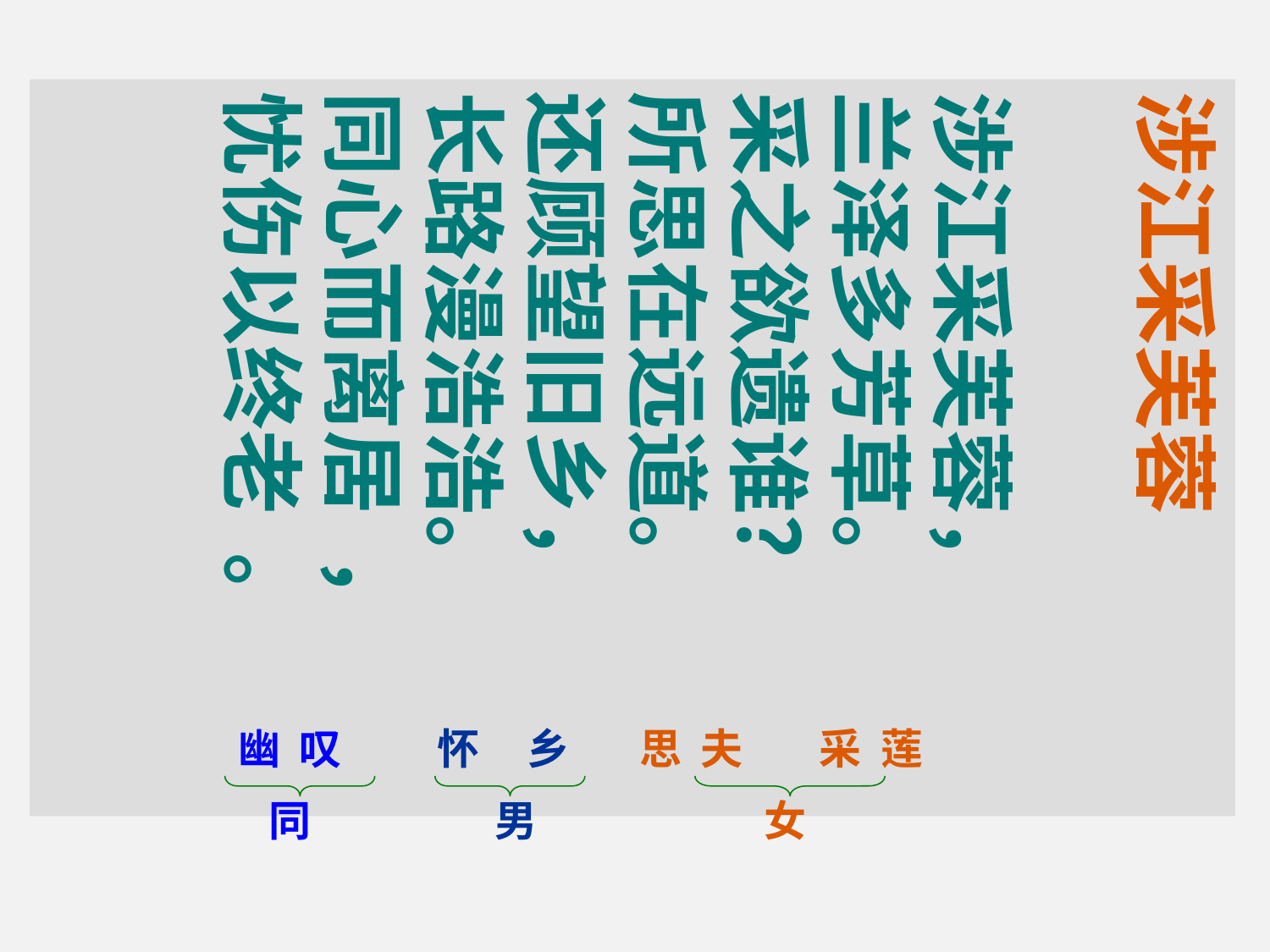

涉江采芙蓉

涉江采芙蓉，
兰泽多芳草。
采之欲遗谁？
所思在远道。
还顾望旧乡，
长路漫浩浩。
同心而离居  ，
忧伤以终老  。

幽  叹
同
怀     乡
     男
思  夫        采  莲
            女